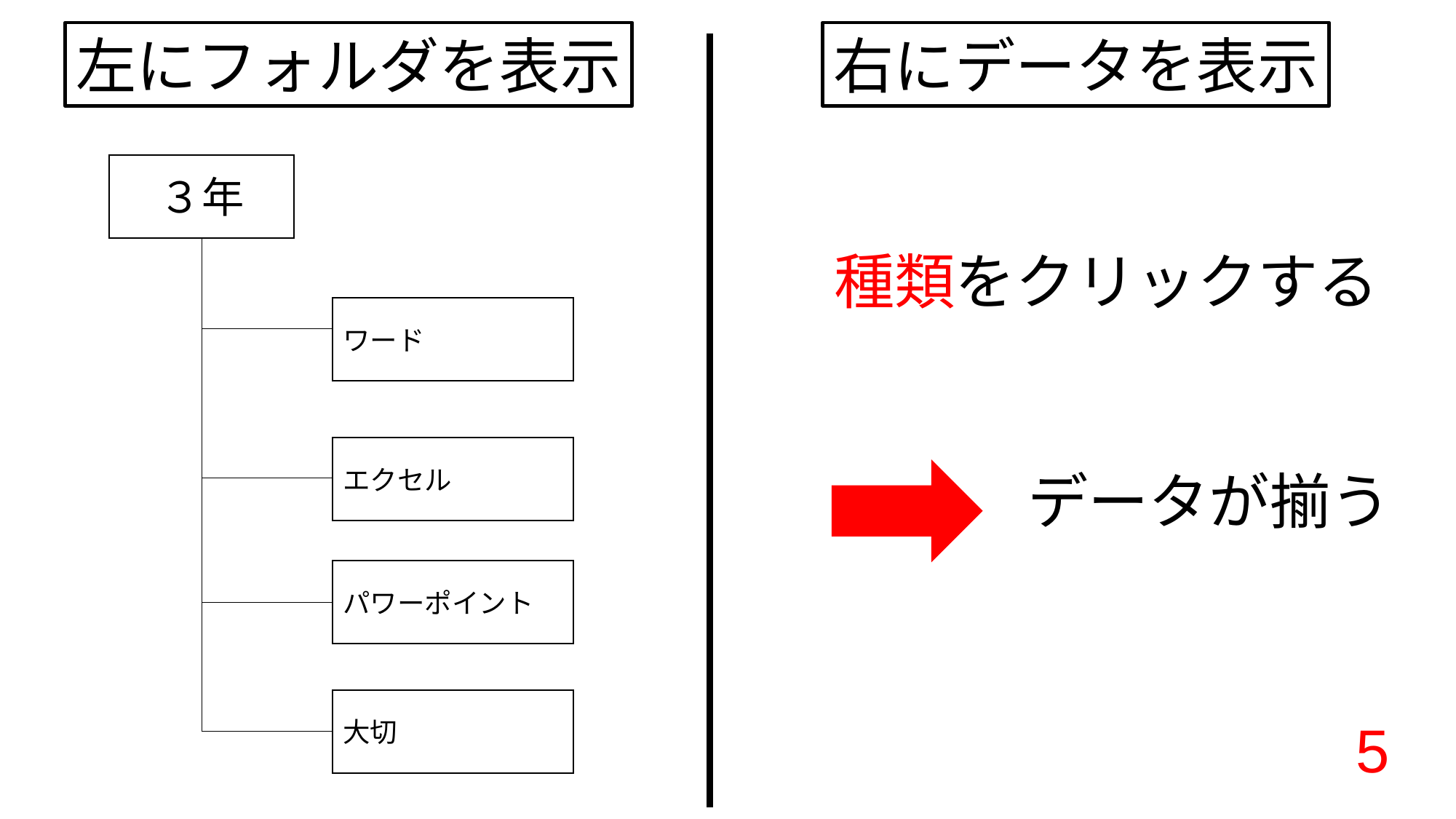

左にフォルダを表示
右にデータを表示

３年
種類をクリックする
ワード
エクセル
データが揃う

パワーポイント
大切
5